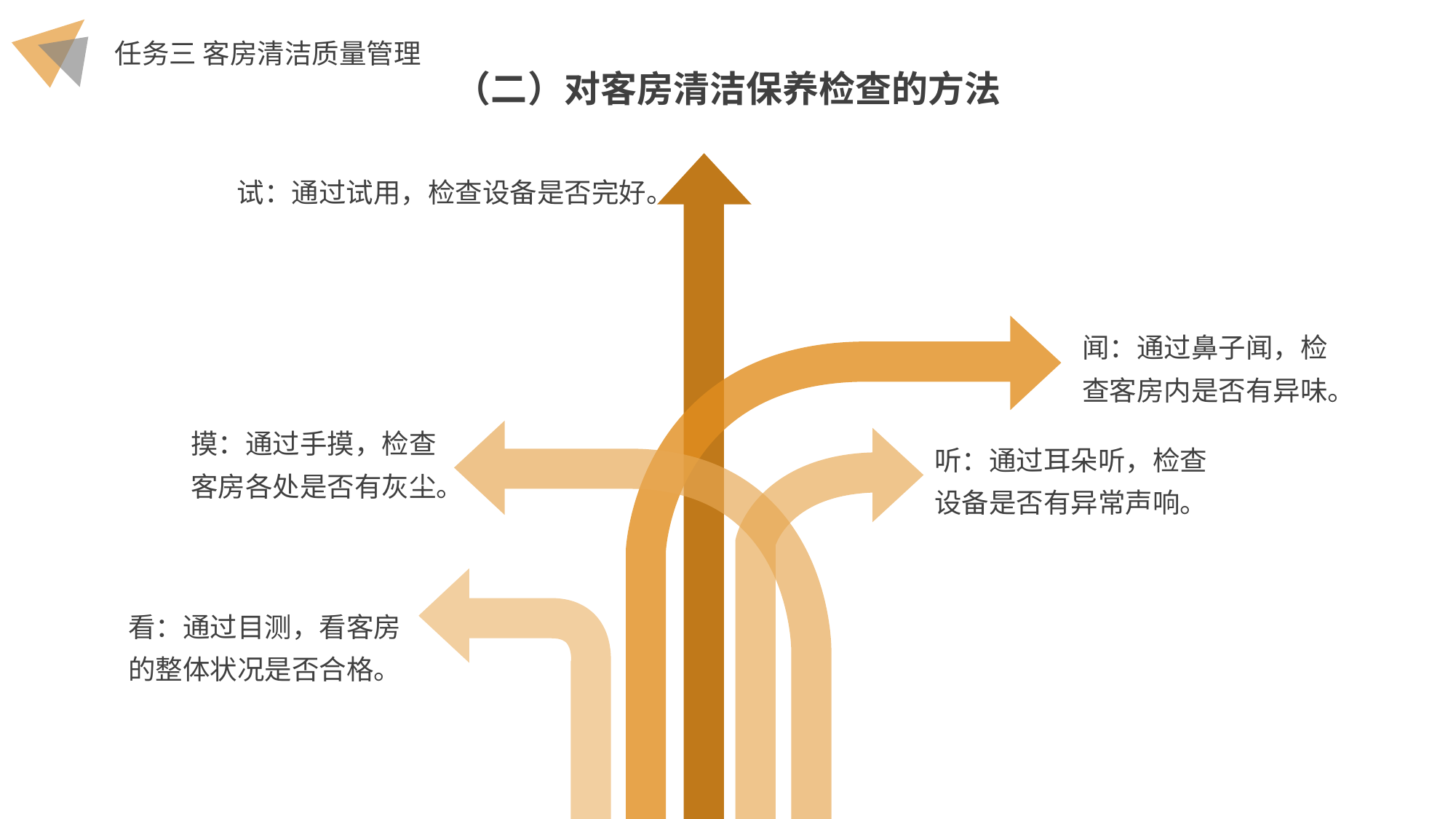

（二）对客房清洁保养检查的方法

试：通过试用，检查设备是否完好。
闻：通过鼻子闻，检查客房内是否有异味。
摸：通过手摸，检查客房各处是否有灰尘。
听：通过耳朵听，检查设备是否有异常声响。
看：通过目测，看客房的整体状况是否合格。